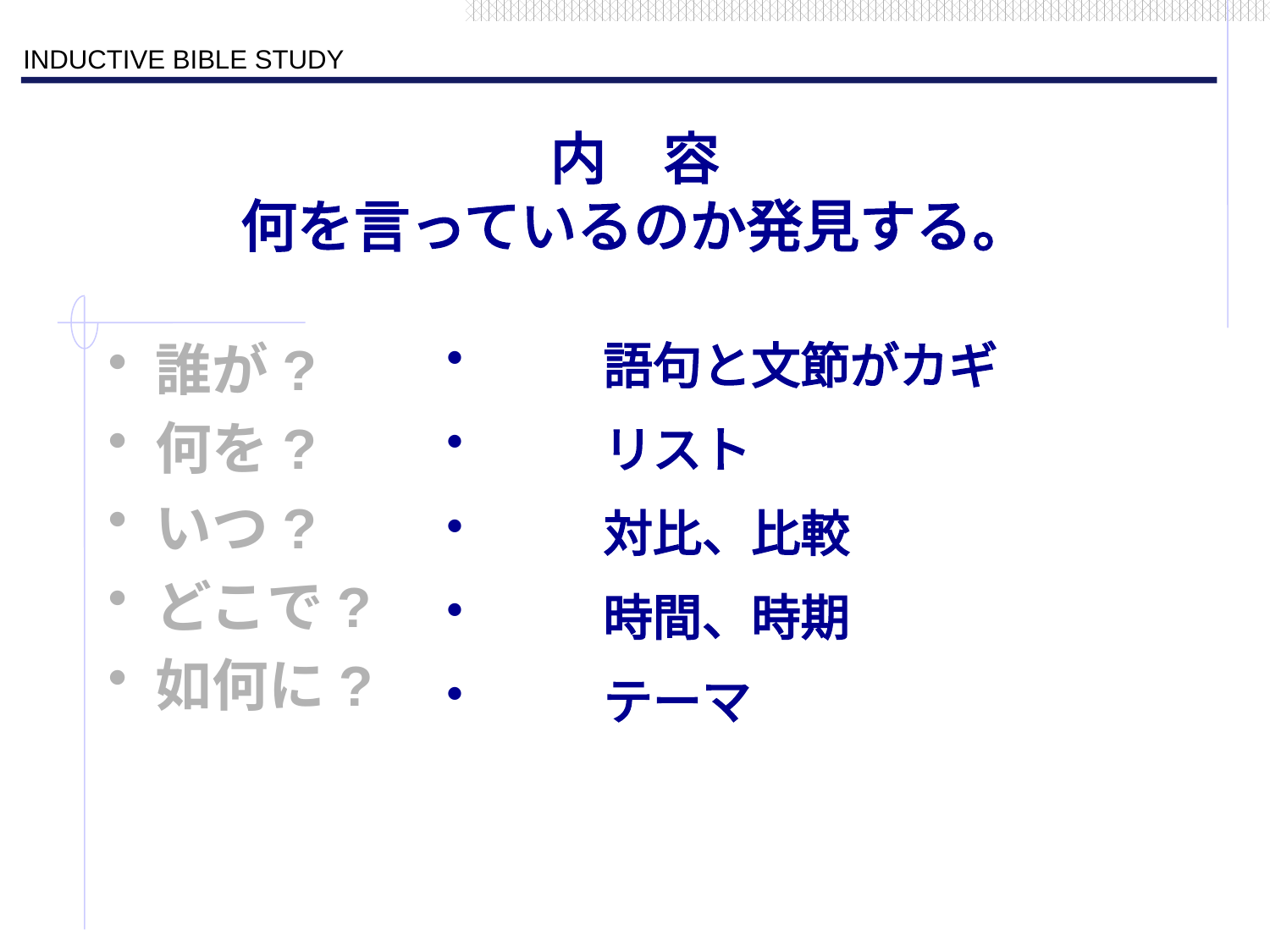

内　容
何を言っているのか発見する。
誰が?
何を?
いつ?
どこで?
如何に?
 	語句と文節がカギ
 	リスト
 	対比、比較
 	時間、時期
 	テーマ